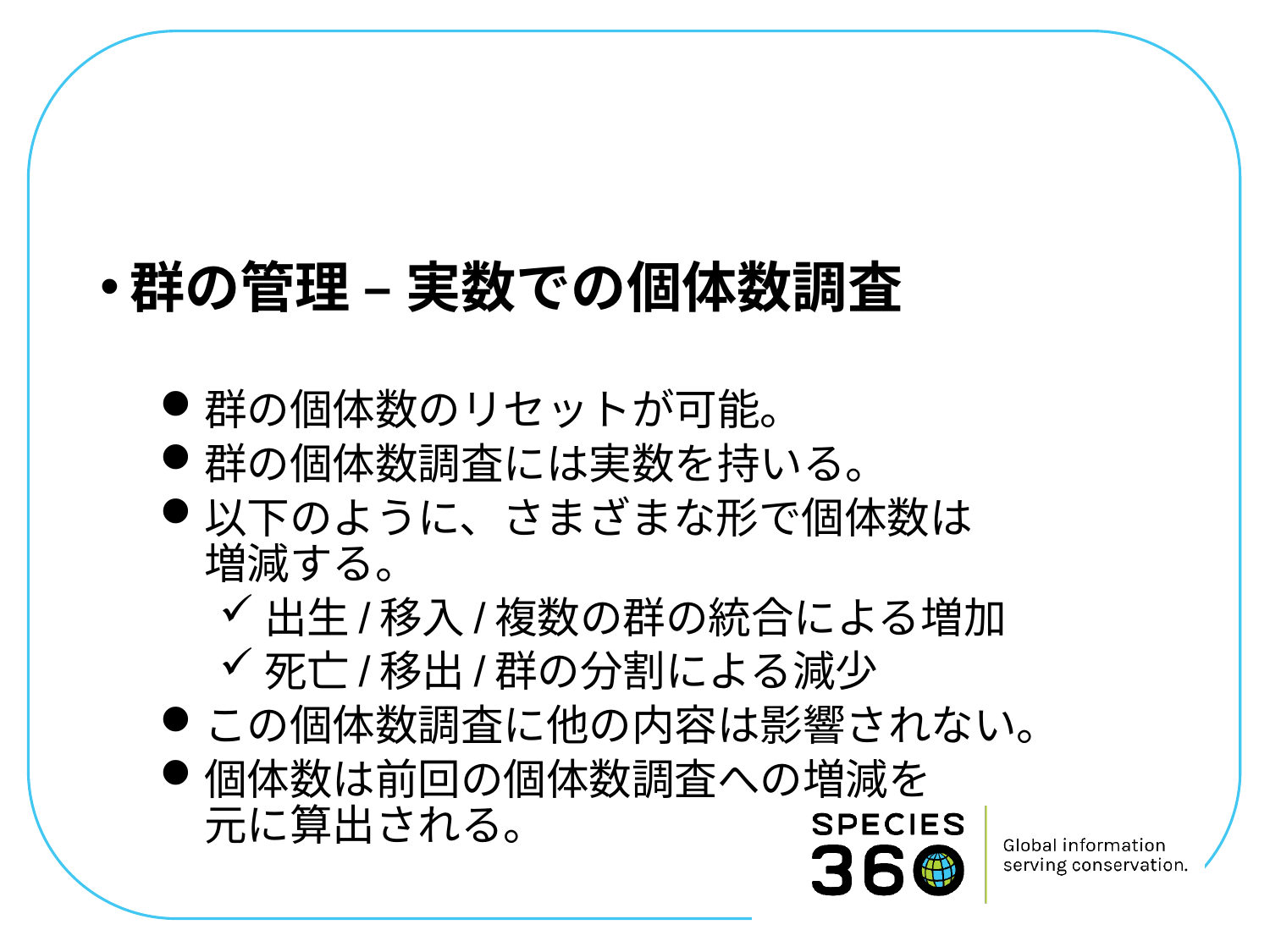

#
群の管理 – 実数での個体数調査

群の個体数のリセットが可能。
群の個体数調査には実数を持いる。
以下のように、さまざまな形で個体数は
増減する。
出生/移入/複数の群の統合による増加
死亡/移出/群の分割による減少
この個体数調査に他の内容は影響されない。
個体数は前回の個体数調査への増減を
元に算出される。